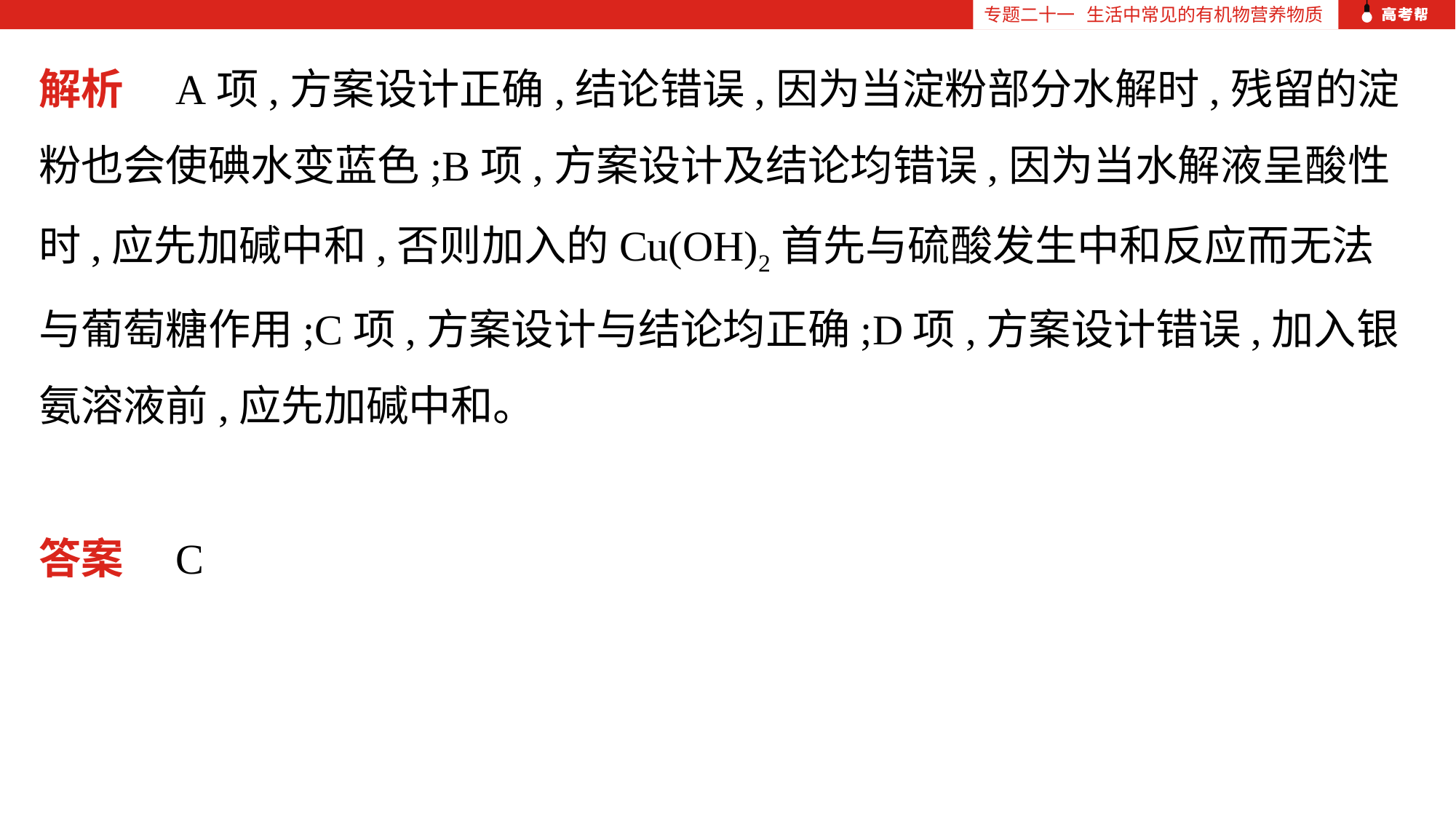

专题二十一   生活中常见的有机物营养物质
解析　A项,方案设计正确,结论错误,因为当淀粉部分水解时,残留的淀粉也会使碘水变蓝色;B项,方案设计及结论均错误,因为当水解液呈酸性时,应先加碱中和,否则加入的Cu(OH)2首先与硫酸发生中和反应而无法与葡萄糖作用;C项,方案设计与结论均正确;D项,方案设计错误,加入银氨溶液前,应先加碱中和。

答案　C